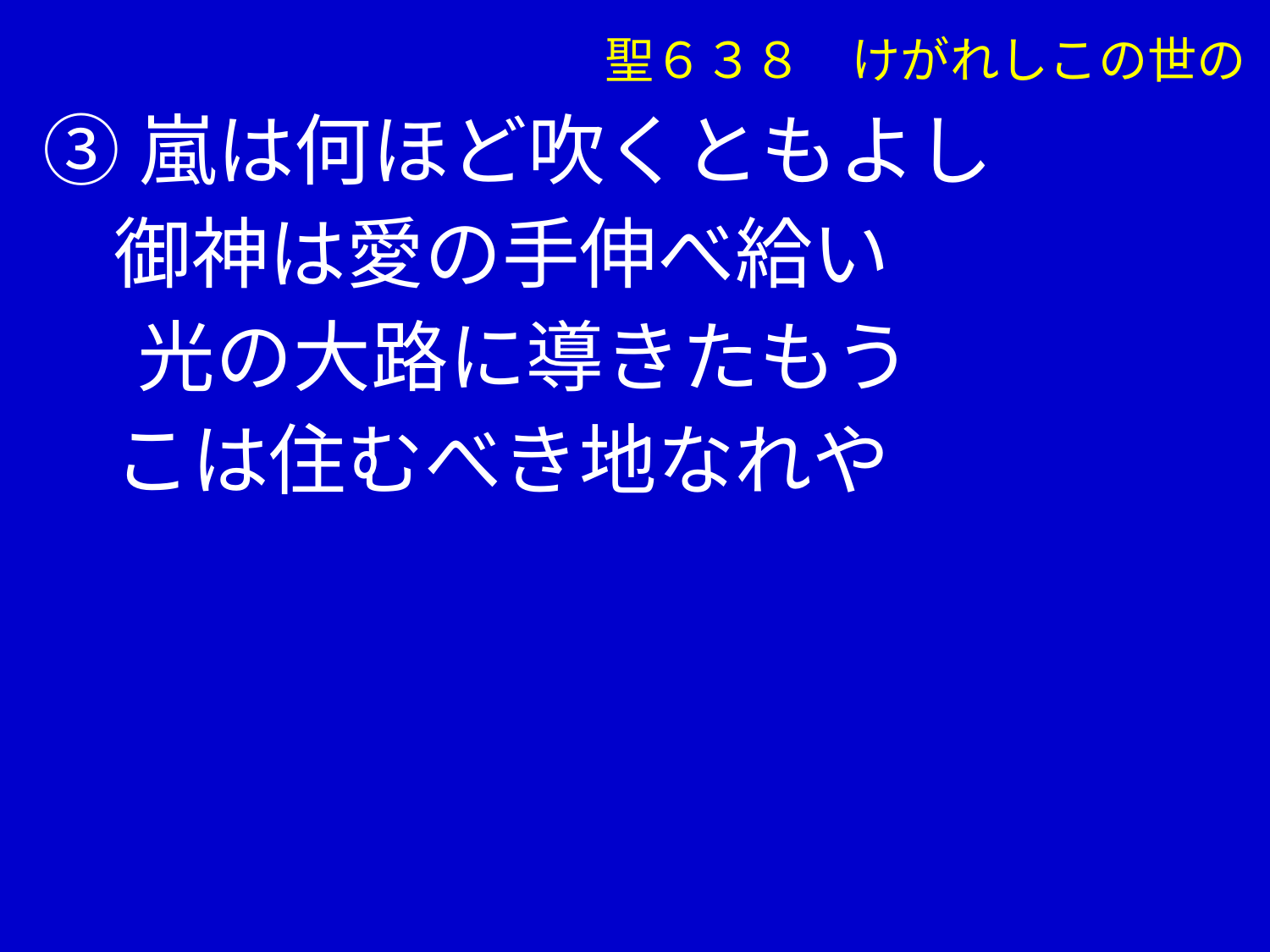

③嵐は何ほど吹くともよし
   御神は愛の手伸べ給い
　 光の大路に導きたもう
   こは住むべき地なれや
聖６３８　けがれしこの世の